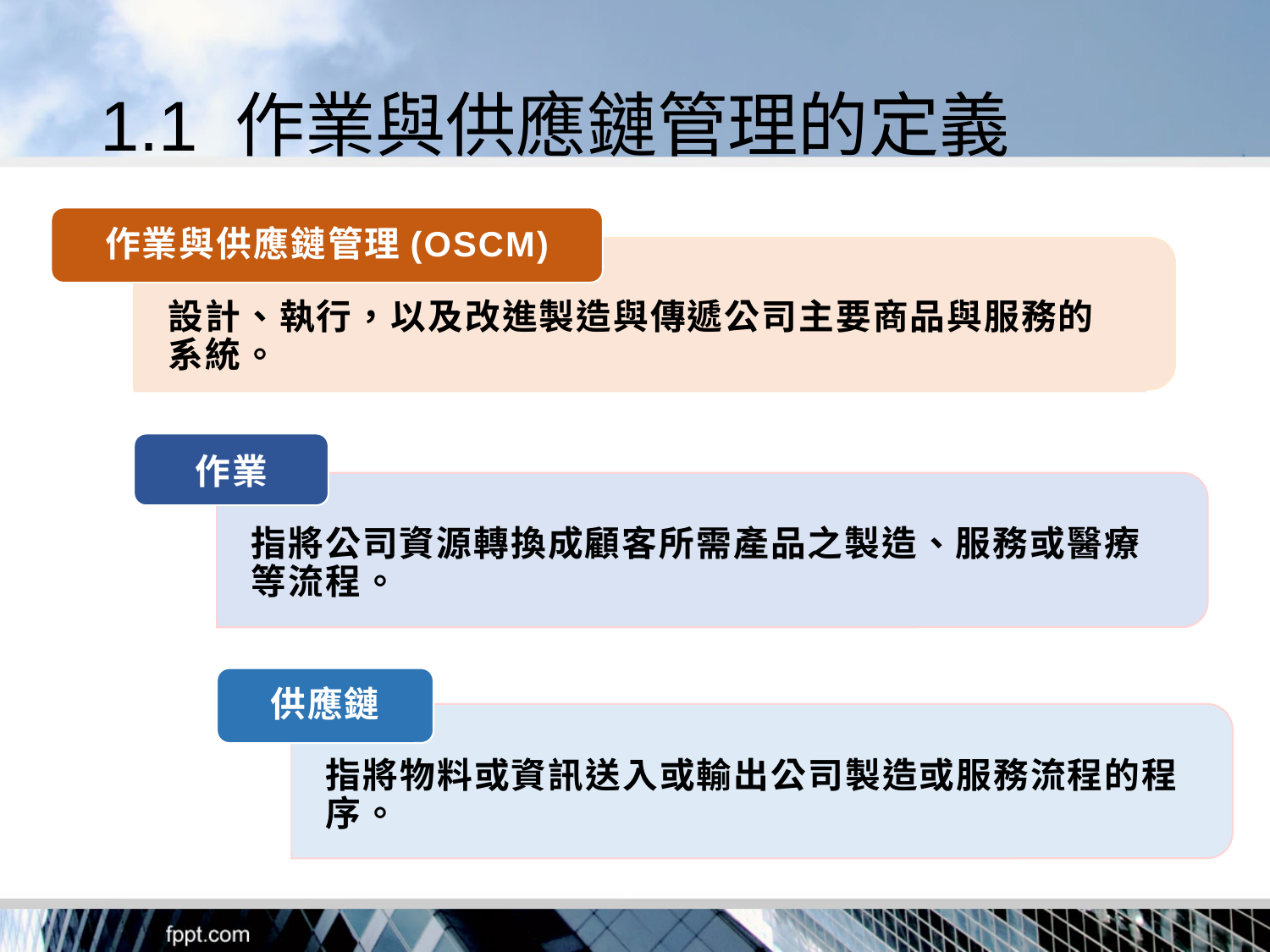

# 1.1 作業與供應鏈管理的定義

作業與供應鏈管理(OSCM)

設計、執行，以及改進製造與傳遞公司主要商品與服務的系統。

作業

指將公司資源轉換成顧客所需產品之製造、服務或醫療等流程。

供應鏈

指將物料或資訊送入或輸出公司製造或服務流程的程序。